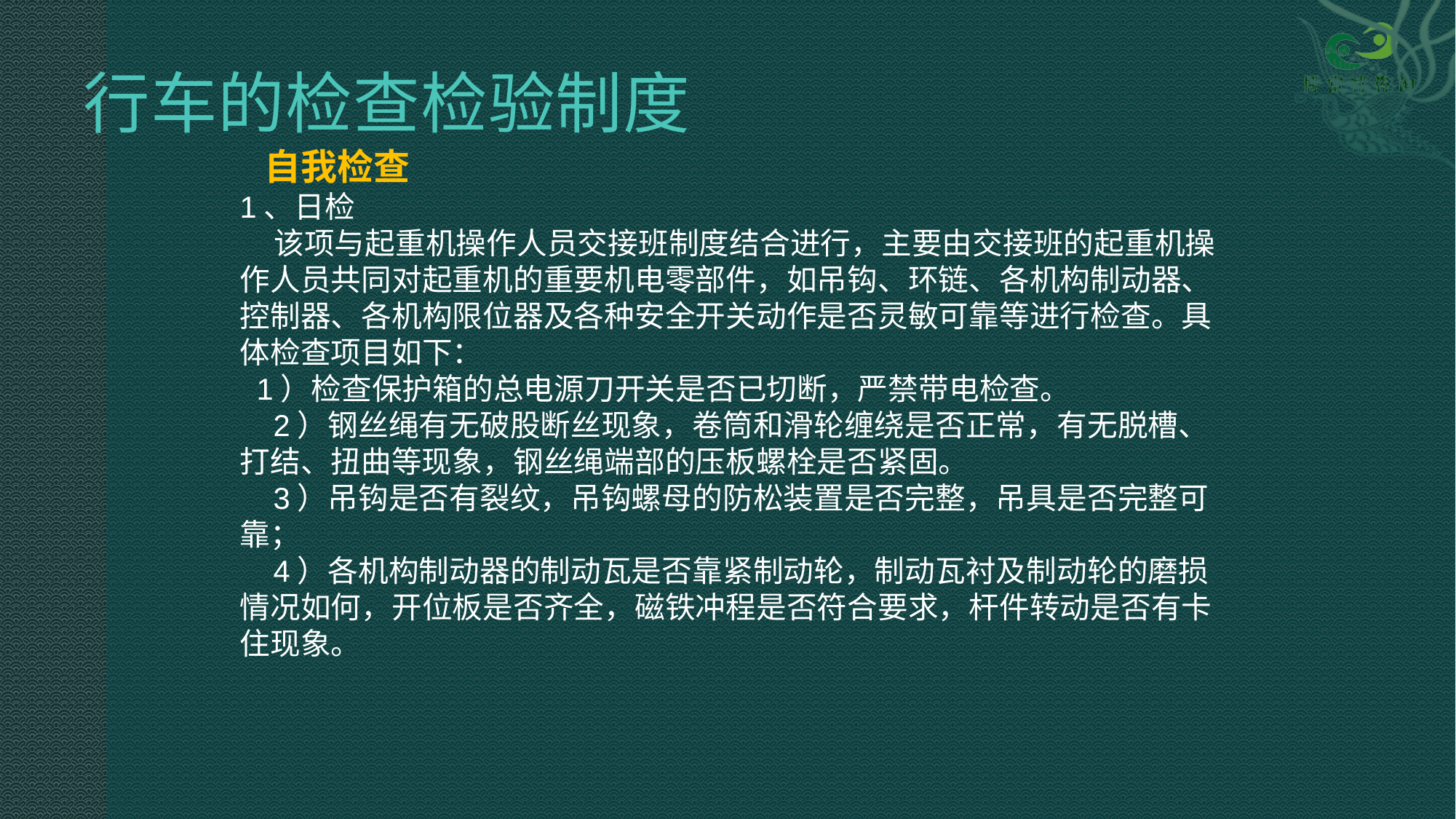

# 行车的检查检验制度
  自我检查
1、日检
    该项与起重机操作人员交接班制度结合进行，主要由交接班的起重机操作人员共同对起重机的重要机电零部件，如吊钩、环链、各机构制动器、控制器、各机构限位器及各种安全开关动作是否灵敏可靠等进行检查。具体检查项目如下：
  1）检查保护箱的总电源刀开关是否已切断，严禁带电检查。
    2）钢丝绳有无破股断丝现象，卷筒和滑轮缠绕是否正常，有无脱槽、打结、扭曲等现象，钢丝绳端部的压板螺栓是否紧固。
    3）吊钩是否有裂纹，吊钩螺母的防松装置是否完整，吊具是否完整可靠；
    4）各机构制动器的制动瓦是否靠紧制动轮，制动瓦衬及制动轮的磨损情况如何，开位板是否齐全，磁铁冲程是否符合要求，杆件转动是否有卡住现象。
33